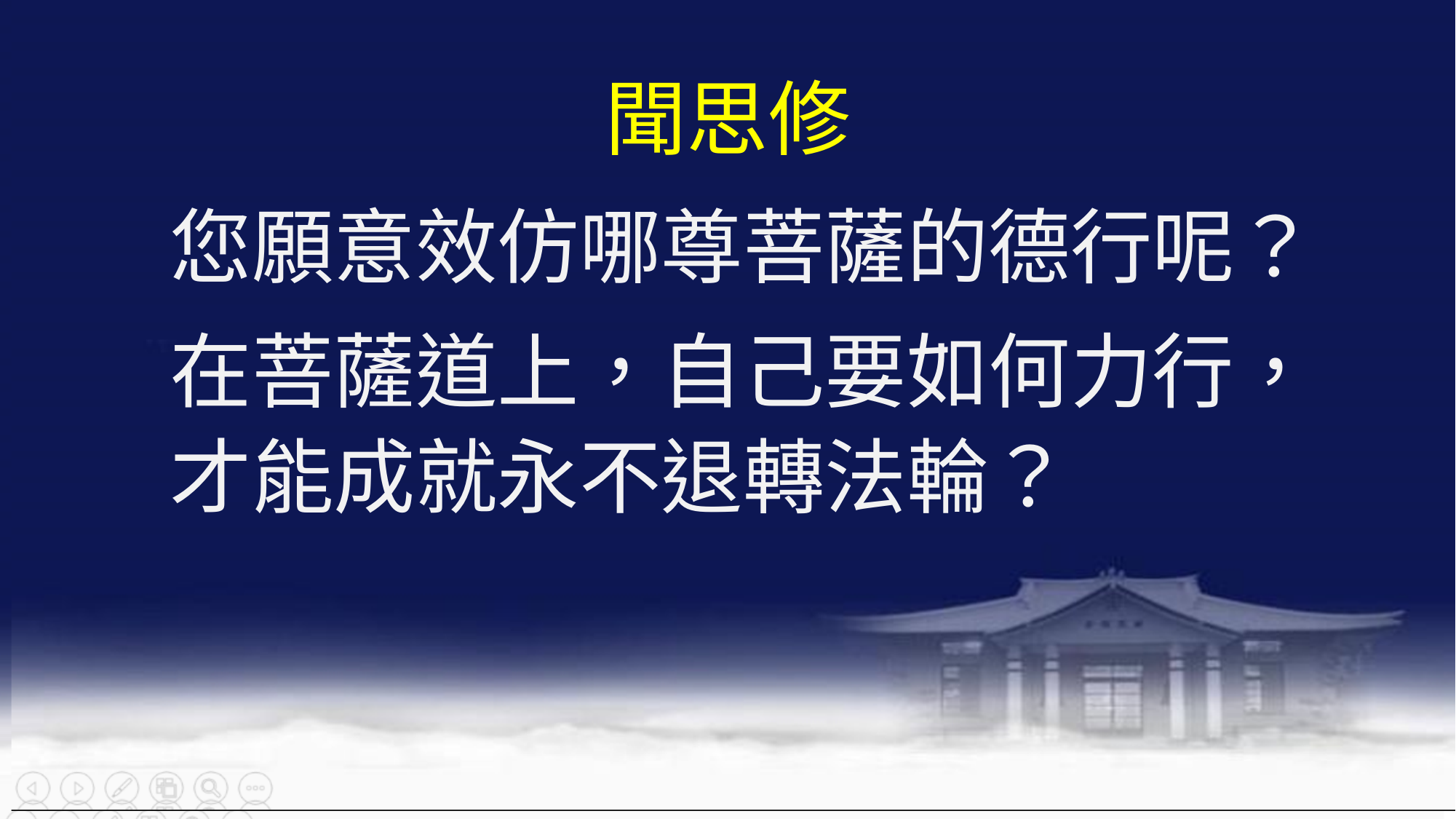

# 聞思修
您願意效仿哪尊菩薩的德行呢？
在菩薩道上，自己要如何力行，才能成就永不退轉法輪？